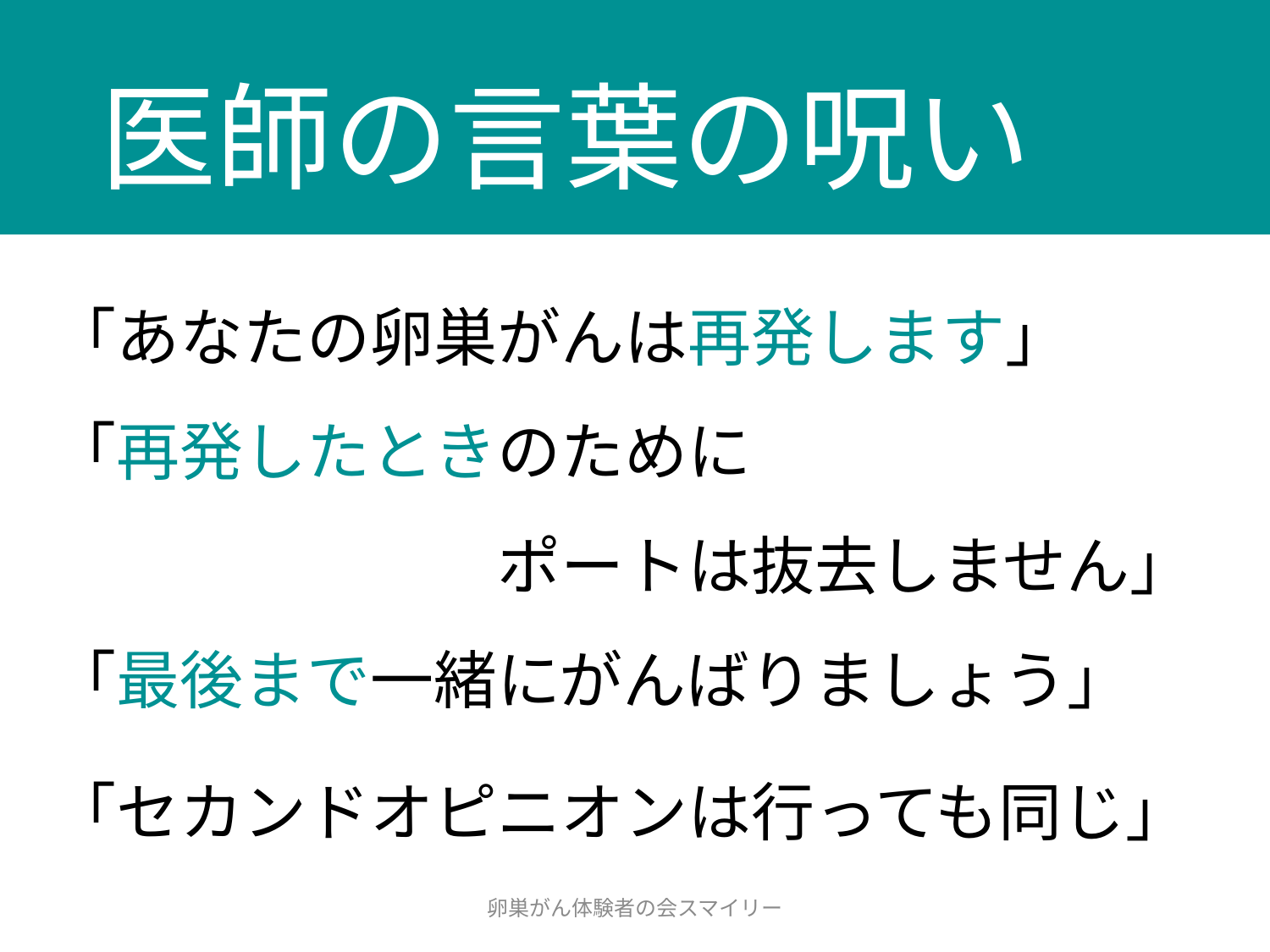

# 医師の言葉の呪い
「あなたの卵巣がんは再発します」
「再発したときのために
　　　　　　　ポートは抜去しません」
「最後まで一緒にがんばりましょう」
「セカンドオピニオンは行っても同じ」
卵巣がん体験者の会スマイリー